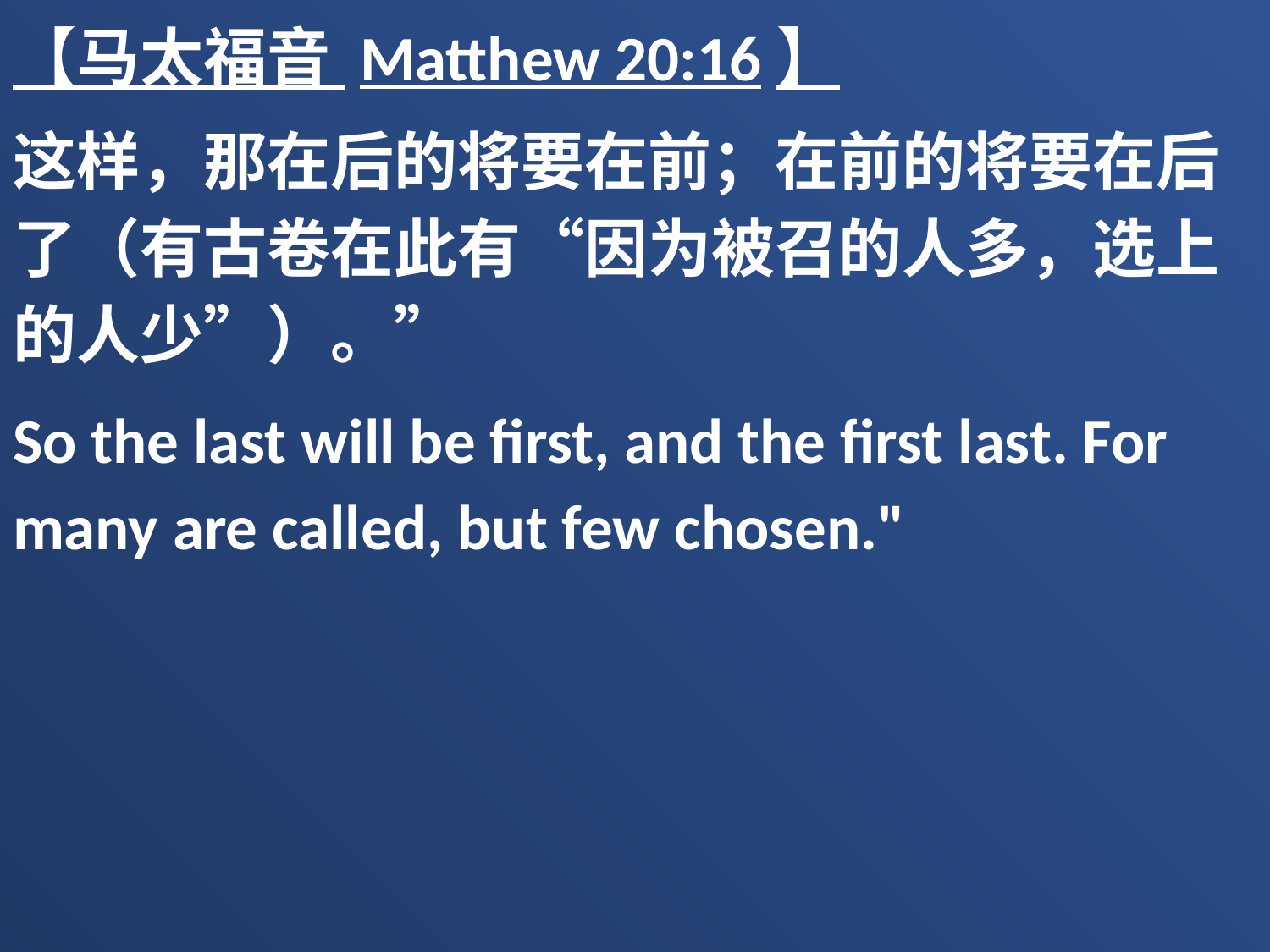

【马太福音 Matthew 20:16】
这样，那在后的将要在前；在前的将要在后了（有古卷在此有“因为被召的人多，选上的人少”）。”
So the last will be first, and the first last. For many are called, but few chosen."